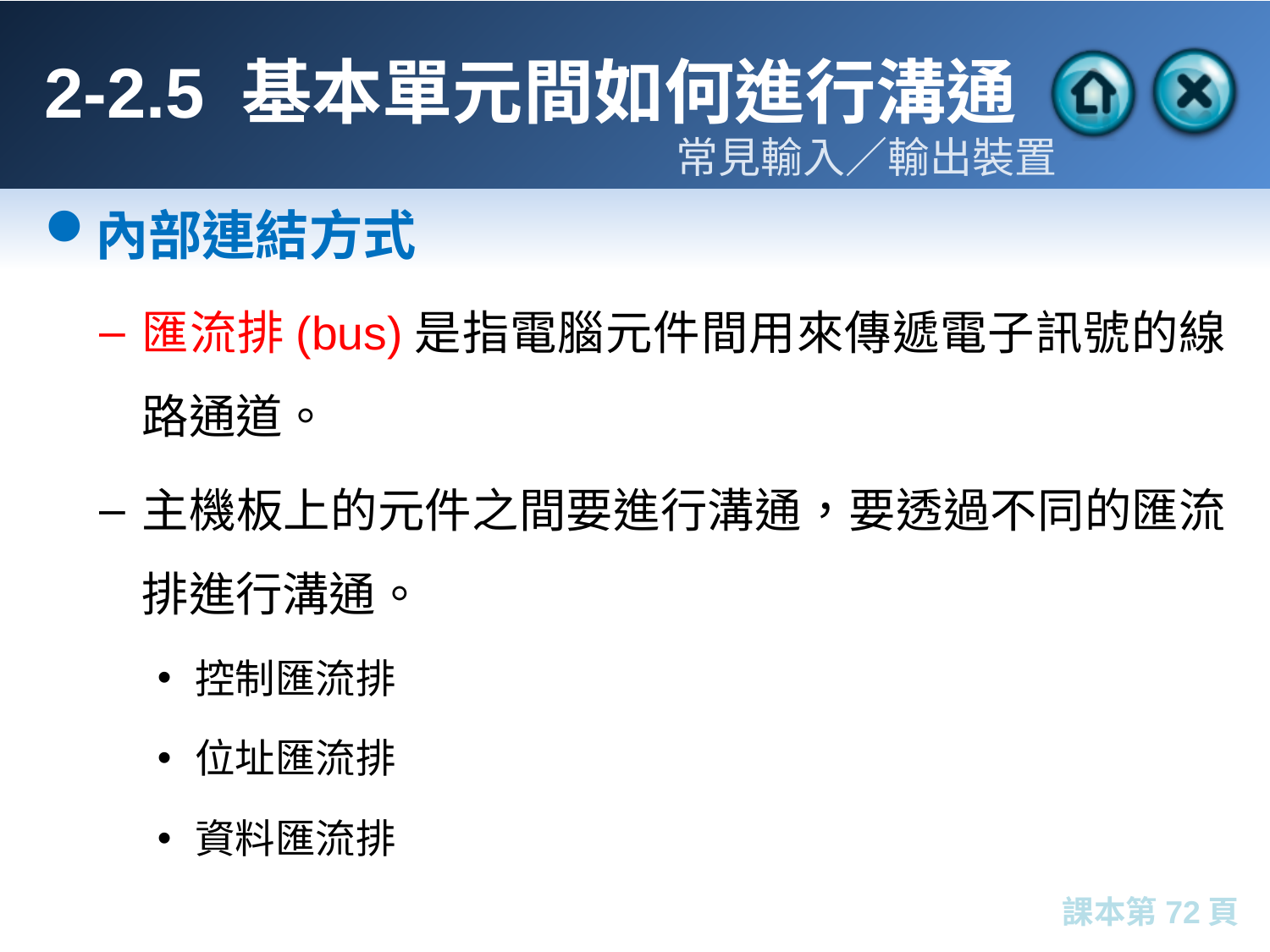

# 2-2.5 基本單元間如何進行溝通
常見輸入／輸出裝置
內部連結方式
匯流排(bus)是指電腦元件間用來傳遞電子訊號的線路通道。
主機板上的元件之間要進行溝通，要透過不同的匯流排進行溝通。
控制匯流排
位址匯流排
資料匯流排

課本第72頁